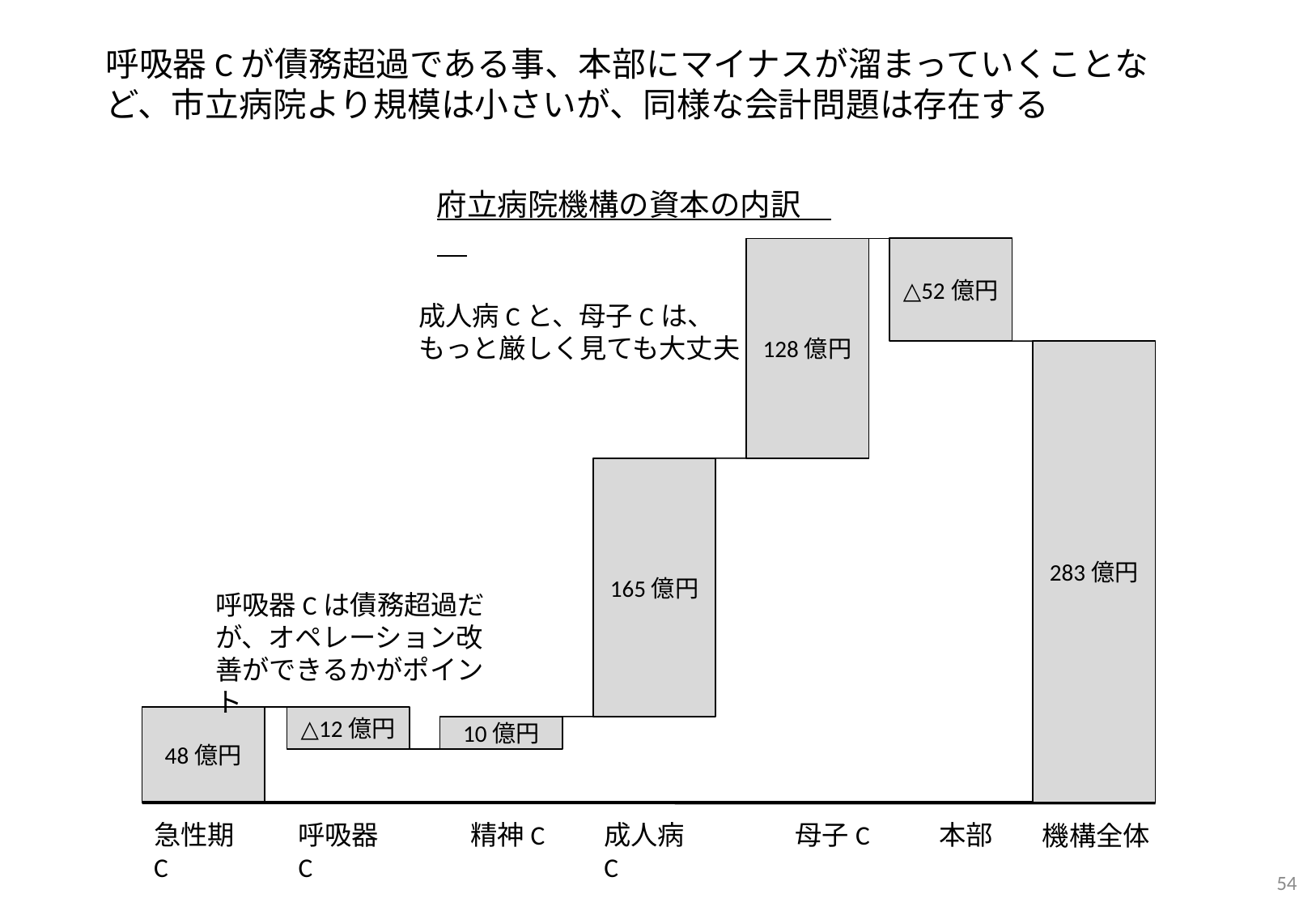

呼吸器Cが債務超過である事、本部にマイナスが溜まっていくことなど、市立病院より規模は小さいが、同様な会計問題は存在する
府立病院機構の資本の内訳
128億円
△52億円
成人病Cと、母子Cは、もっと厳しく見ても大丈夫
283億円
165億円
呼吸器Cは債務超過だが、オペレーション改善ができるかがポイント
48億円
△12億円
10億円

急性期C
呼吸器C
精神C
成人病C
母子C
本部
機構全体
54